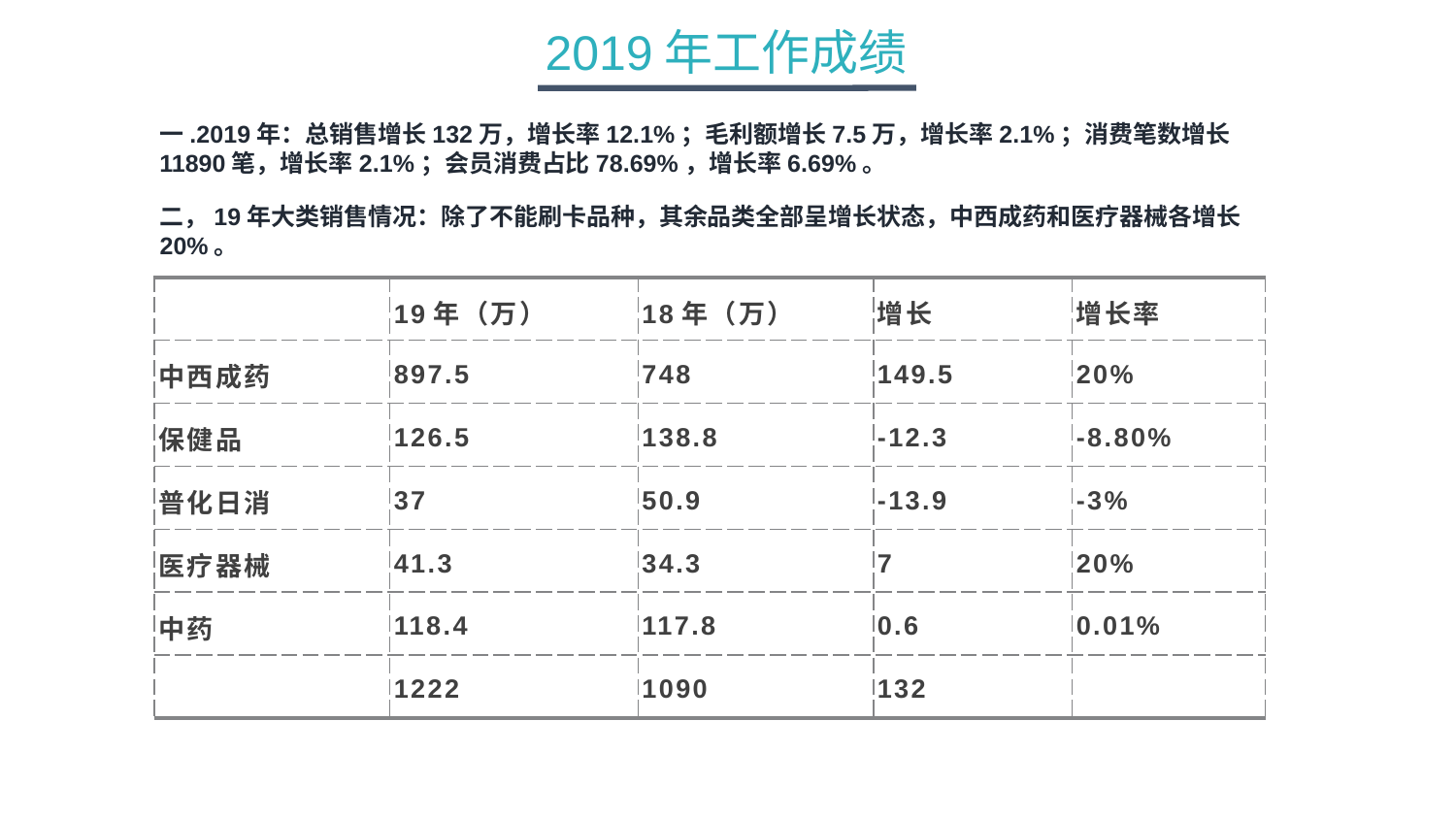

2019年工作成绩
一.2019年：总销售增长132万，增长率12.1%；毛利额增长7.5万，增长率2.1%；消费笔数增长11890笔，增长率2.1%；会员消费占比78.69%，增长率6.69%。
增
二，19年大类销售情况：除了不能刷卡品种，其余品类全部呈增长状态，中西成药和医疗器械各增长20%。
|  | 19年（万） | 18年（万） | 增长 | 增长率 |
| --- | --- | --- | --- | --- |
| 中西成药 | 897.5 | 748 | 149.5 | 20% |
| 保健品 | 126.5 | 138.8 | -12.3 | -8.80% |
| 普化日消 | 37 | 50.9 | -13.9 | -3% |
| 医疗器械 | 41.3 | 34.3 | 7 | 20% |
| 中药 | 118.4 | 117.8 | 0.6 | 0.01% |
|  | 1222 | 1090 | 132 |  |